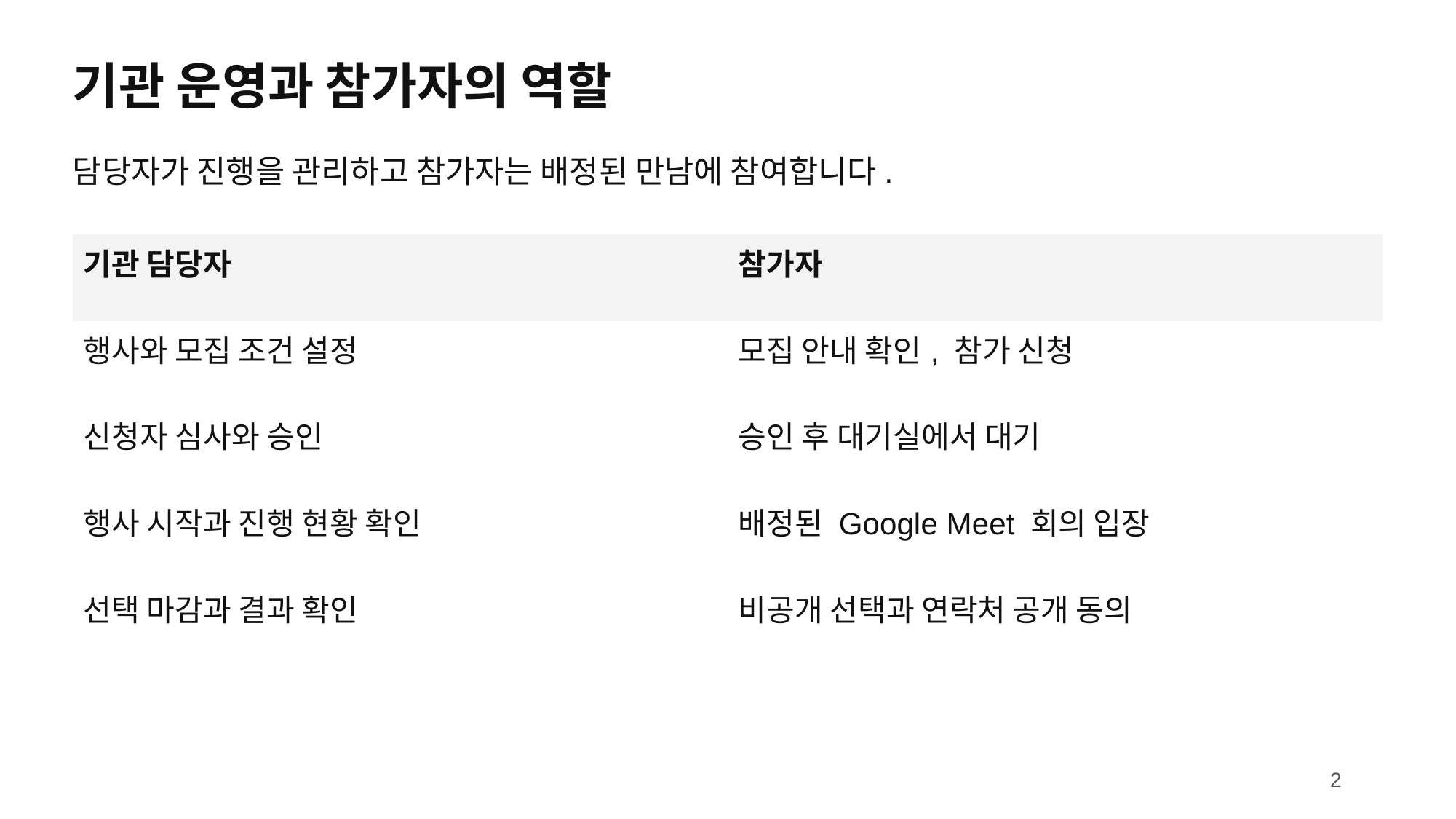

기관 운영과 참가자의 역할
담당자가 진행을 관리하고 참가자는 배정된 만남에 참여합니다.
| 기관 담당자 | 참가자 |
| --- | --- |
| 행사와 모집 조건 설정 | 모집 안내 확인, 참가 신청 |
| 신청자 심사와 승인 | 승인 후 대기실에서 대기 |
| 행사 시작과 진행 현황 확인 | 배정된 Google Meet 회의 입장 |
| 선택 마감과 결과 확인 | 비공개 선택과 연락처 공개 동의 |
2